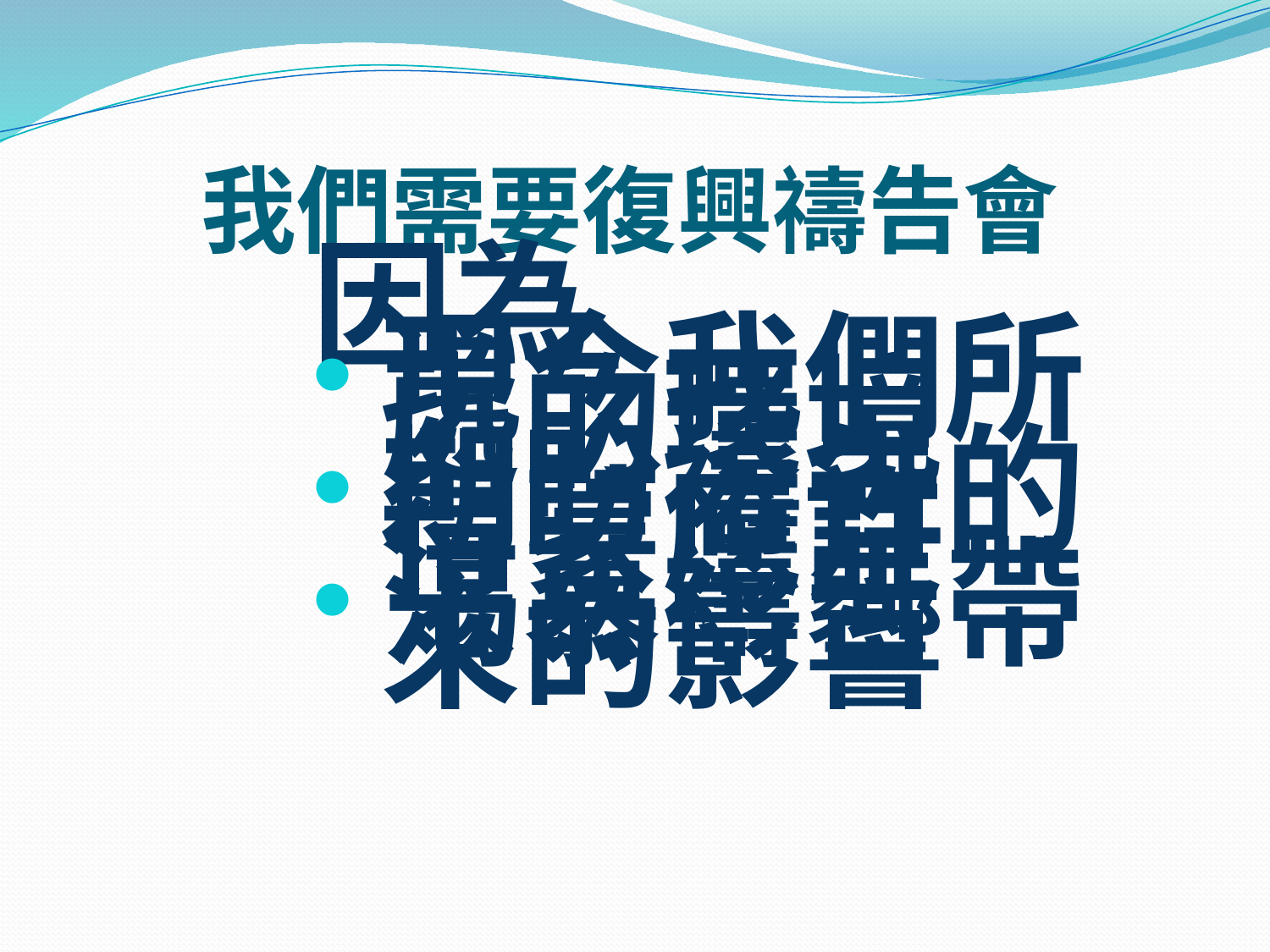

# 我們需要復興禱告會
因為
現今我們所處的環境
期盼禱告的得蒙應許
渴慕禱告帶來的影響